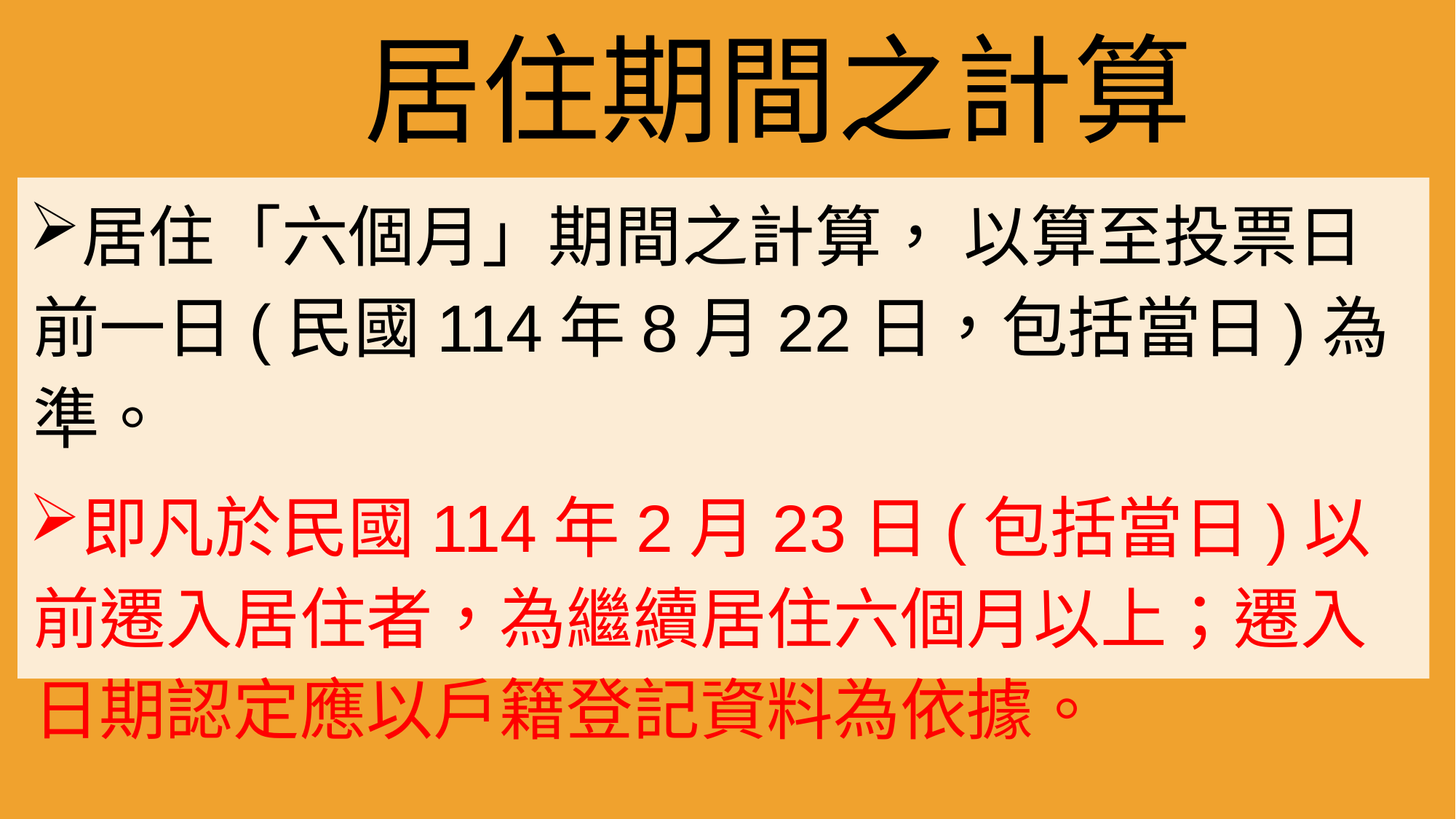

居住期間之計算
居住「六個月」期間之計算， 以算至投票日前一日(民國114年8月22日，包括當日)為準。
即凡於民國114年2月23日(包括當日)以前遷入居住者，為繼續居住六個月以上；遷入日期認定應以戶籍登記資料為依據。